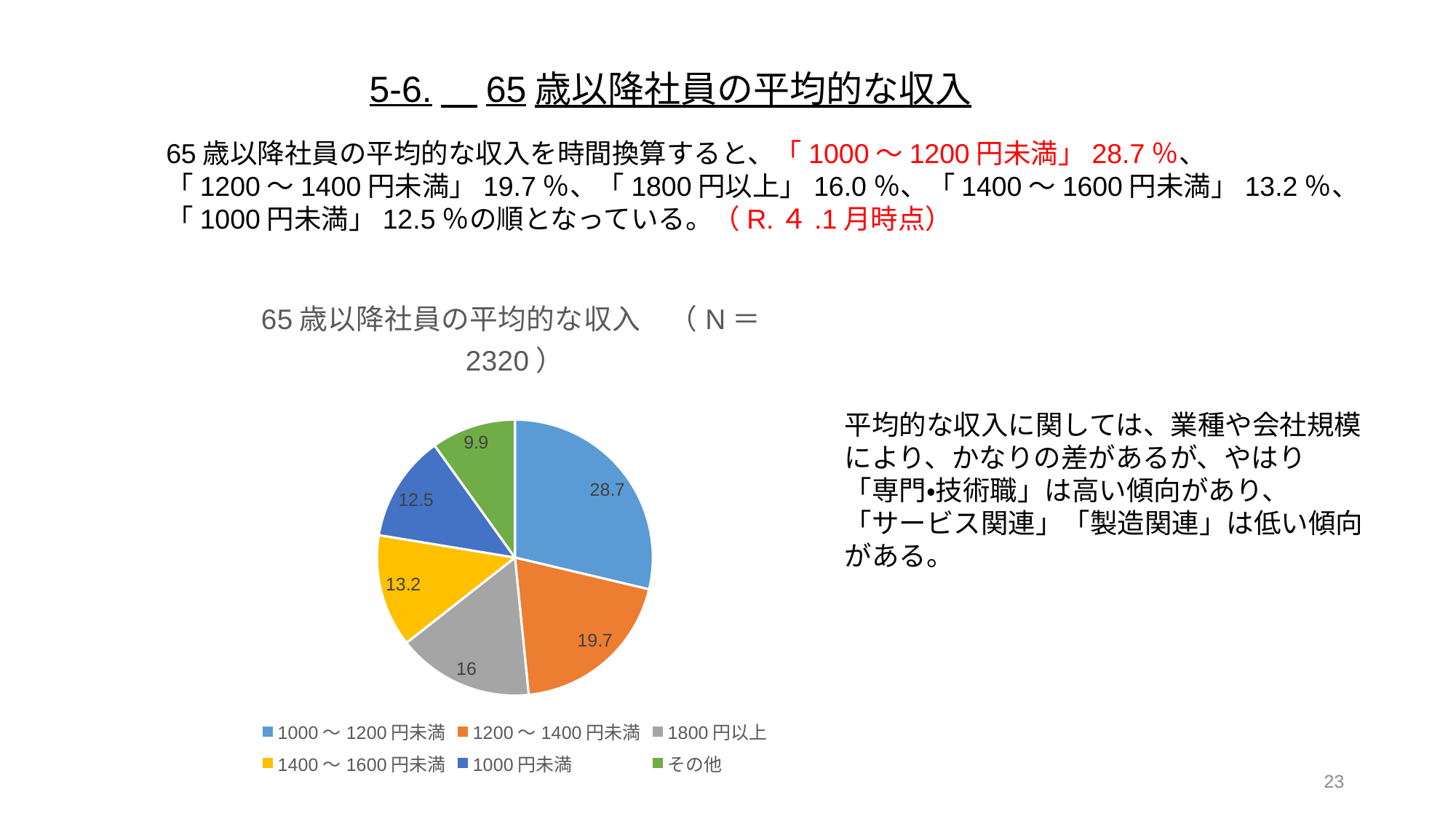

5-6.　65歳以降社員の平均的な収入
65歳以降社員の平均的な収入を時間換算すると、「1000～1200円未満」28.7％、
「1200～1400円未満」19.7％、「1800円以上」16.0％、「1400～1600円未満」13.2％、
「1000円未満」12.5％の順となっている。（R.４.1月時点）

### Chart: 65歳以降社員の平均的な収入　（N＝2320）

| Category | 65歳以降社員の平均的な収入　（N＝2320） |
|---|---|
| 1000～1200円未満 | 28.7 |
| 1200～1400円未満 | 19.7 |
| 1800円以上 | 16.0 |
| 1400～1600円未満 | 13.2 |
| 1000円未満 | 12.5 |
| その他 | 9.9 |
平均的な収入に関しては、業種や会社規模
により、かなりの差があるが、やはり
「専門・技術職」は高い傾向があり、
「サービス関連」「製造関連」は低い傾向
がある。
23